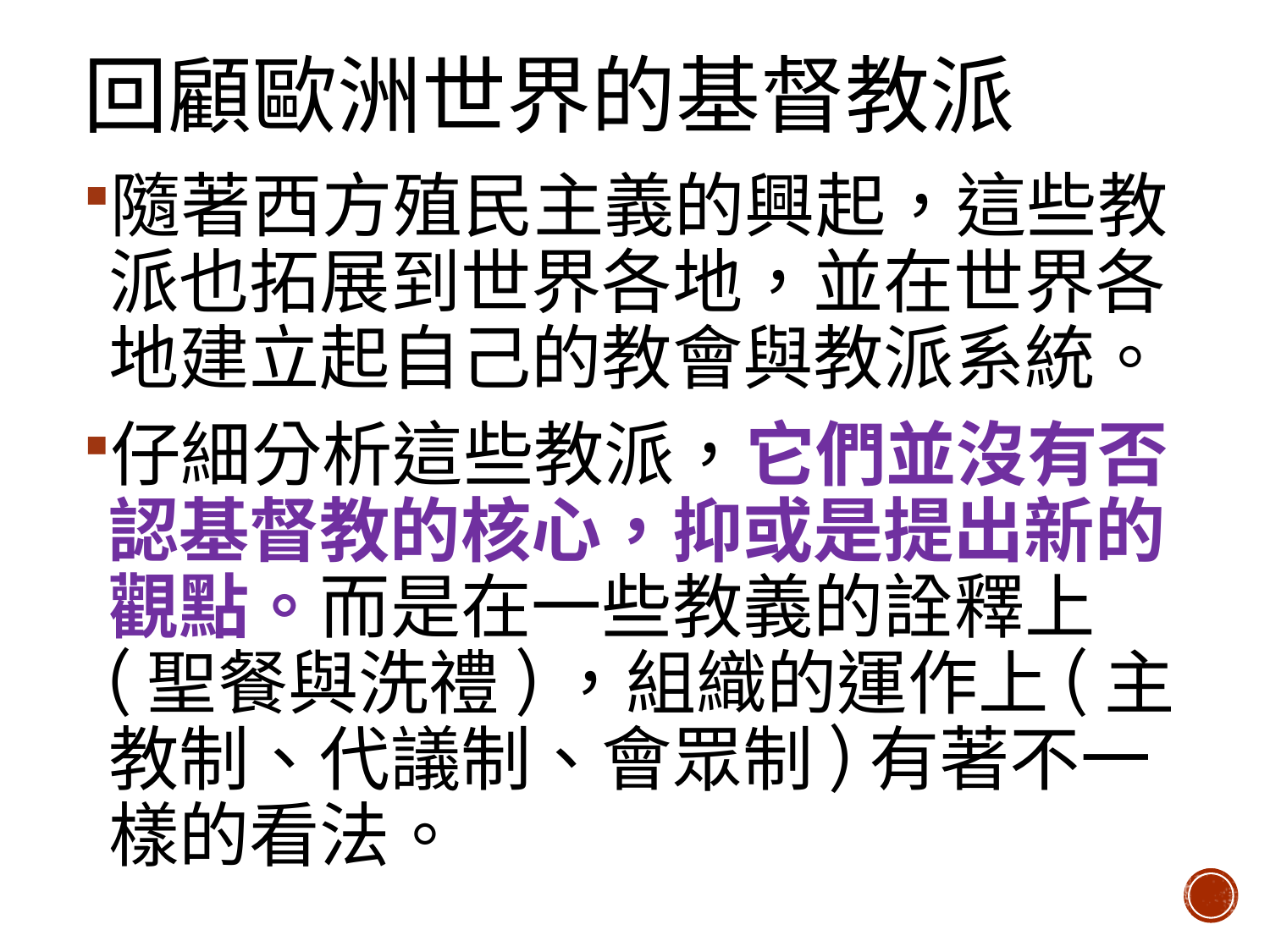

# 回顧歐洲世界的基督教派
隨著西方殖民主義的興起，這些教派也拓展到世界各地，並在世界各地建立起自己的教會與教派系統。
仔細分析這些教派，它們並沒有否認基督教的核心，抑或是提出新的觀點。而是在一些教義的詮釋上(聖餐與洗禮)，組織的運作上(主教制、代議制、會眾制)有著不一樣的看法。